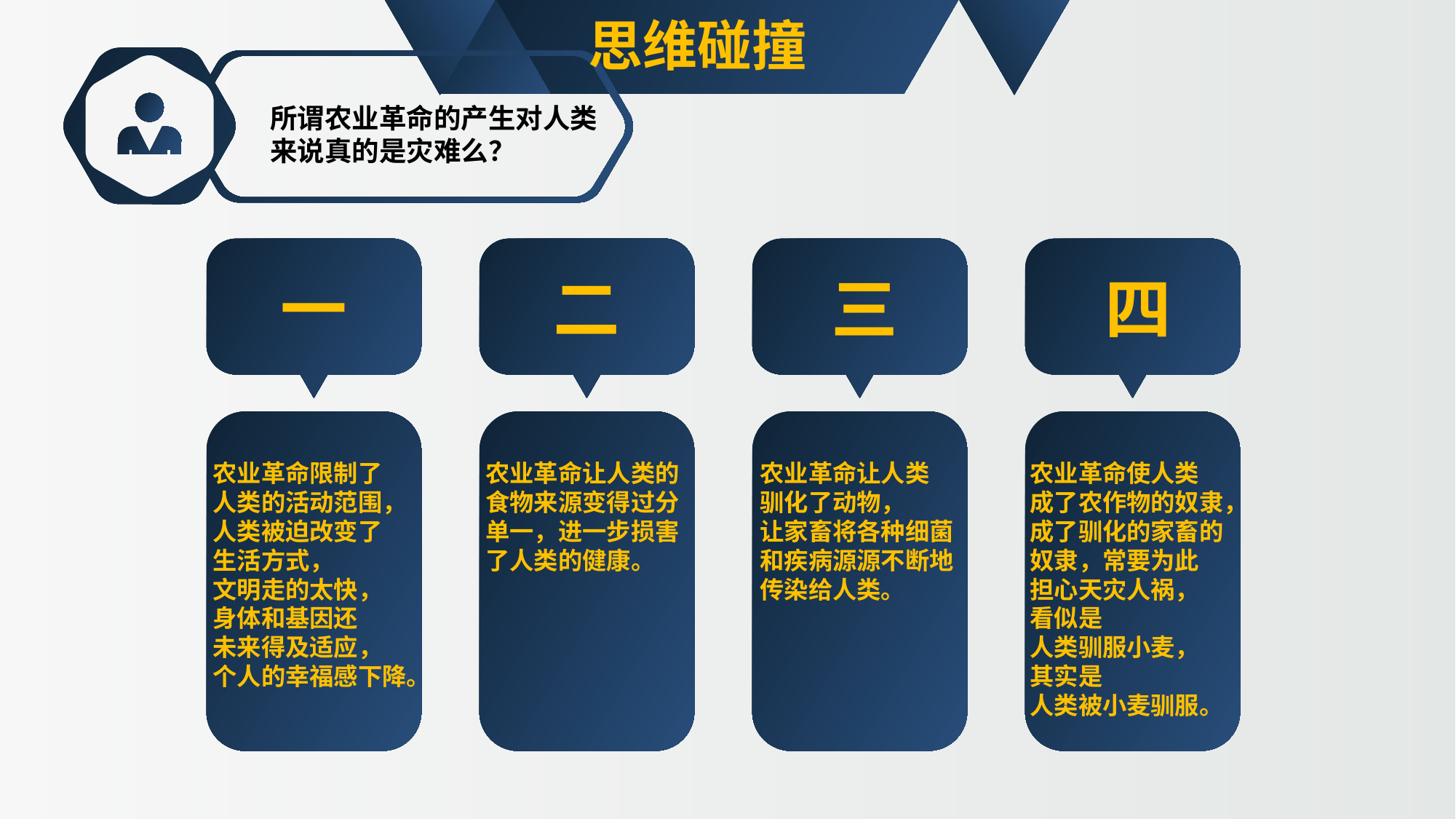

思维碰撞

所谓农业革命的产生对人类
来说真的是灾难么？

一
二
三
四

农业革命限制了
人类的活动范围，
人类被迫改变了
生活方式，
文明走的太快，
身体和基因还
未来得及适应，
个人的幸福感下降。
农业革命让人类的
食物来源变得过分
单一，进一步损害
了人类的健康。
农业革命让人类
驯化了动物，
让家畜将各种细菌
和疾病源源不断地
传染给人类。
农业革命使人类
成了农作物的奴隶，
成了驯化的家畜的
奴隶，常要为此
担心天灾人祸，
看似是
人类驯服小麦，
其实是
人类被小麦驯服。